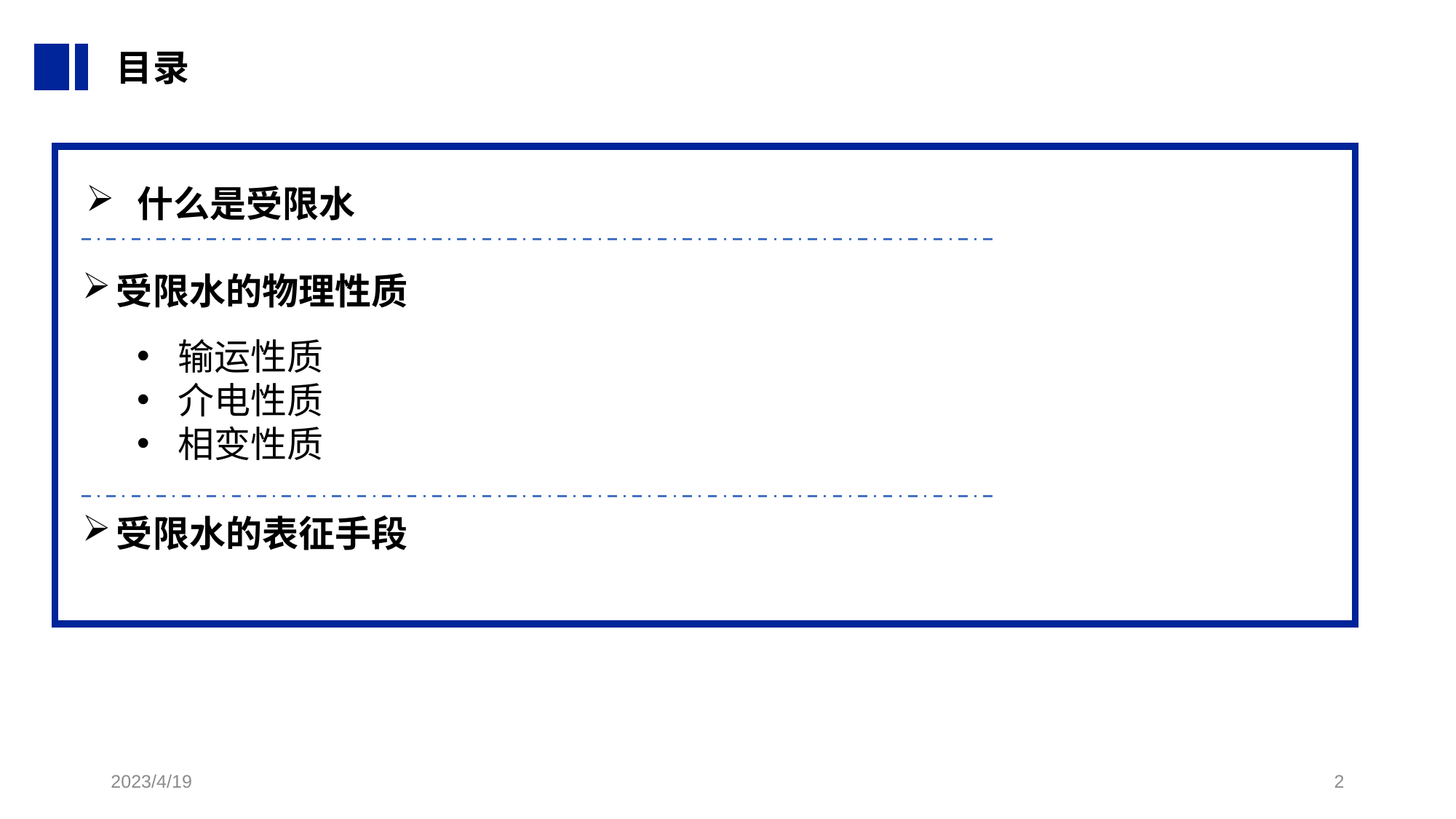

目录

 什么是受限水
受限水的物理性质

输运性质
介电性质
相变性质
受限水的表征手段
2023/4/19
2